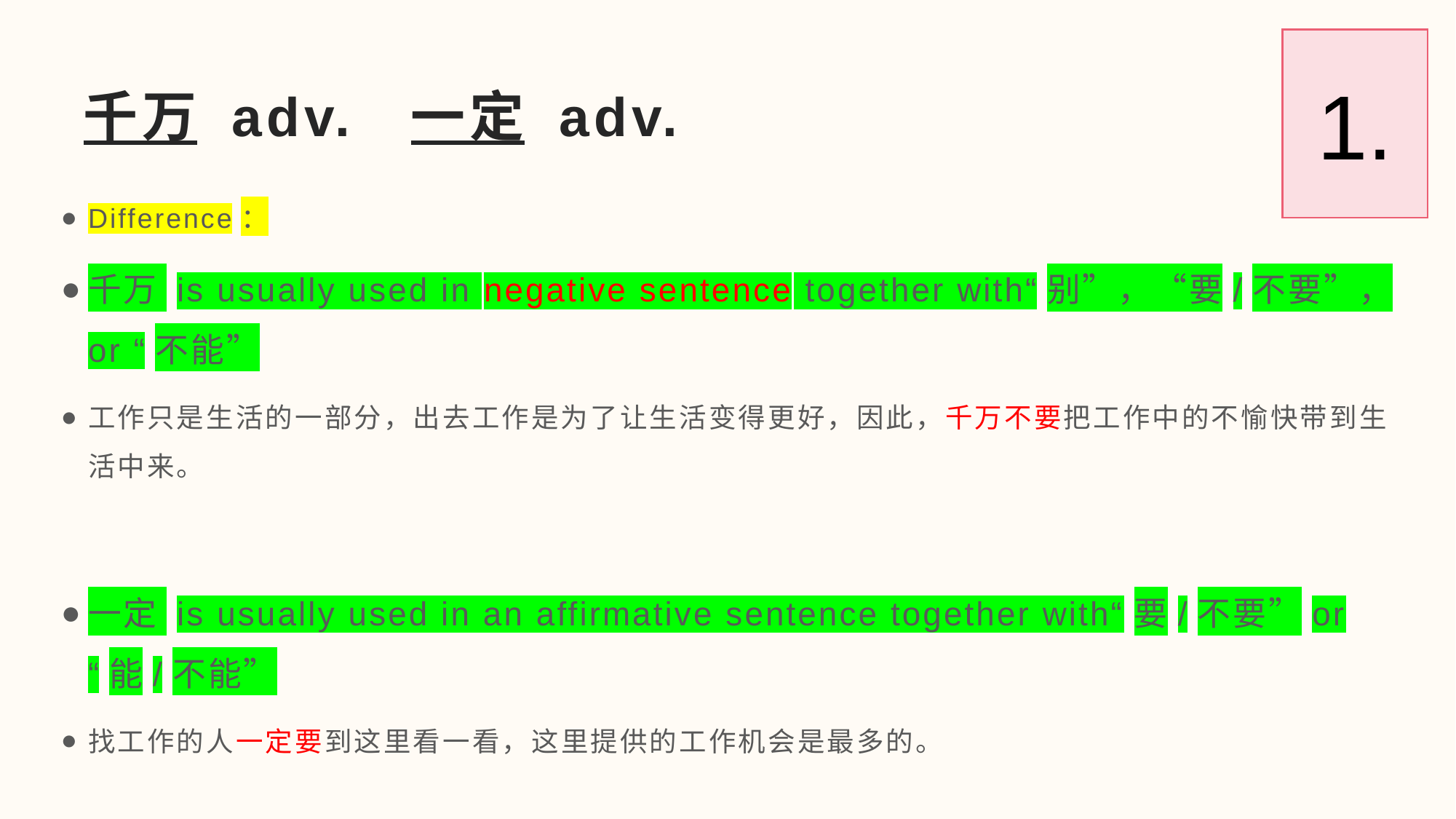

1.
# 千万 adv.	一定 adv.
Difference：
千万 is usually used in negative sentence together with“别”，“要/不要”，or “不能”
工作只是生活的一部分，出去工作是为了让生活变得更好，因此，千万不要把工作中的不愉快带到生活中来。

一定 is usually used in an affirmative sentence together with“要/不要”or “能/不能”
找工作的人一定要到这里看一看，这里提供的工作机会是最多的。